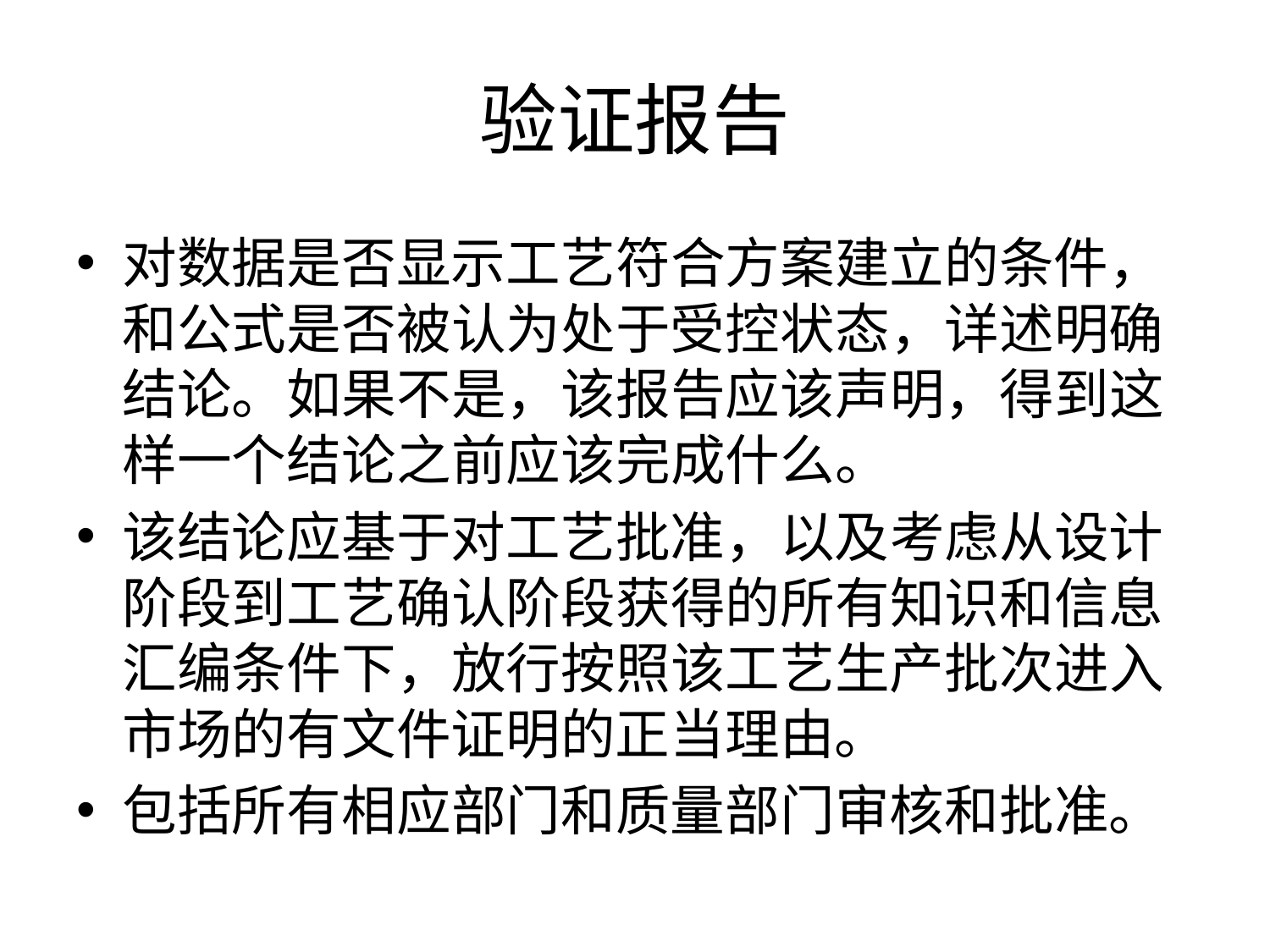

# 验证报告
对数据是否显示工艺符合方案建立的条件，和公式是否被认为处于受控状态，详述明确结论。如果不是，该报告应该声明，得到这样一个结论之前应该完成什么。
该结论应基于对工艺批准，以及考虑从设计阶段到工艺确认阶段获得的所有知识和信息汇编条件下，放行按照该工艺生产批次进入市场的有文件证明的正当理由。
包括所有相应部门和质量部门审核和批准。